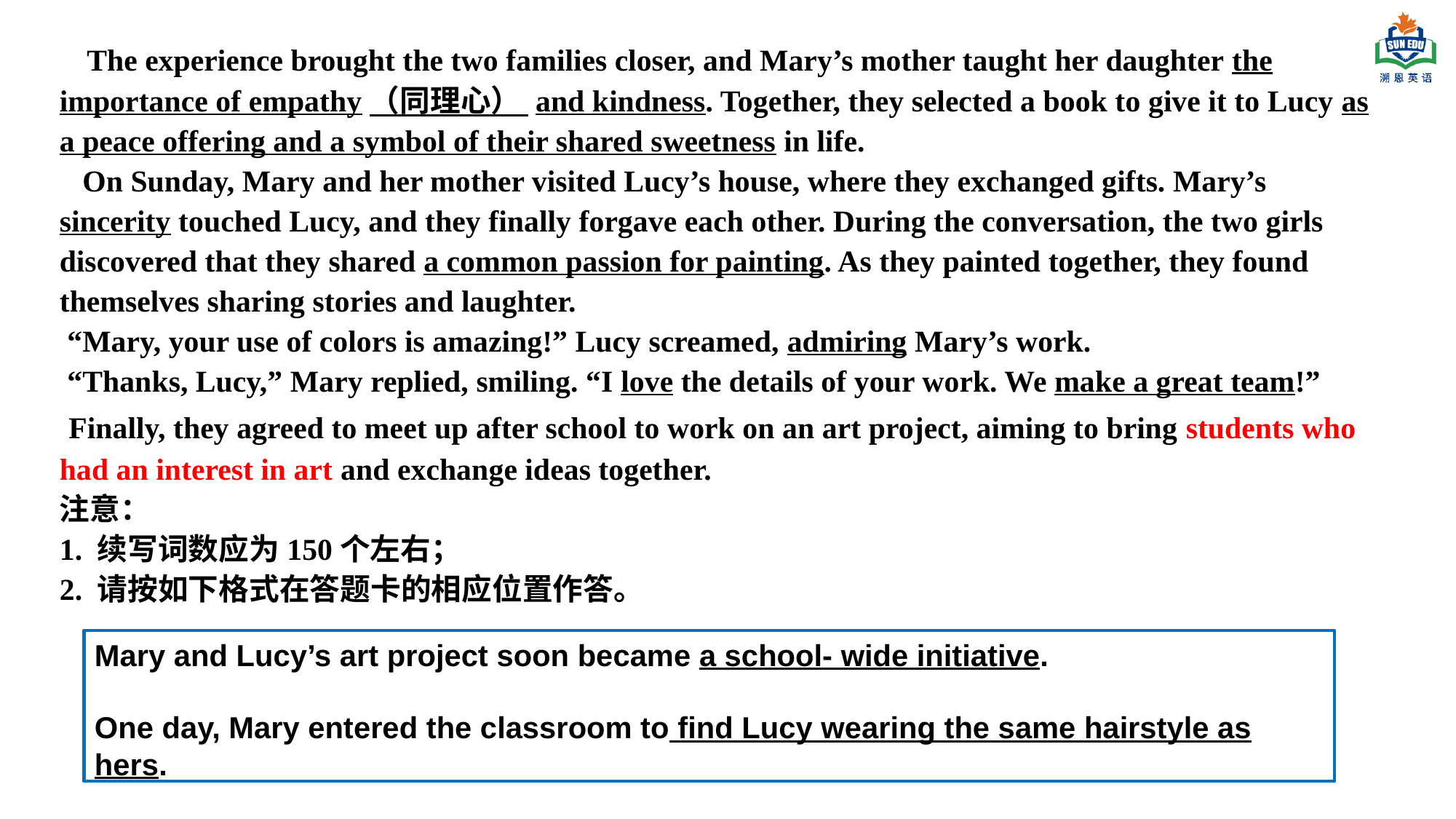

The experience brought the two families closer, and Mary’s mother taught her daughter the importance of empathy（同理心） and kindness. Together, they selected a book to give it to Lucy as a peace offering and a symbol of their shared sweetness in life.
   On Sunday, Mary and her mother visited Lucy’s house, where they exchanged gifts. Mary’s sincerity touched Lucy, and they finally forgave each other. During the conversation, the two girls discovered that they shared a common passion for painting. As they painted together, they found themselves sharing stories and laughter.
 “Mary, your use of colors is amazing!” Lucy screamed, admiring Mary’s work.
 “Thanks, Lucy,” Mary replied, smiling. “I love the details of your work. We make a great team!”
 Finally, they agreed to meet up after school to work on an art project, aiming to bring students who had an interest in art and exchange ideas together.
注意：
1. 续写词数应为150个左右；
2. 请按如下格式在答题卡的相应位置作答。

Mary and Lucy’s art project soon became a school- wide initiative.

One day, Mary entered the classroom to find Lucy wearing the same hairstyle as hers.